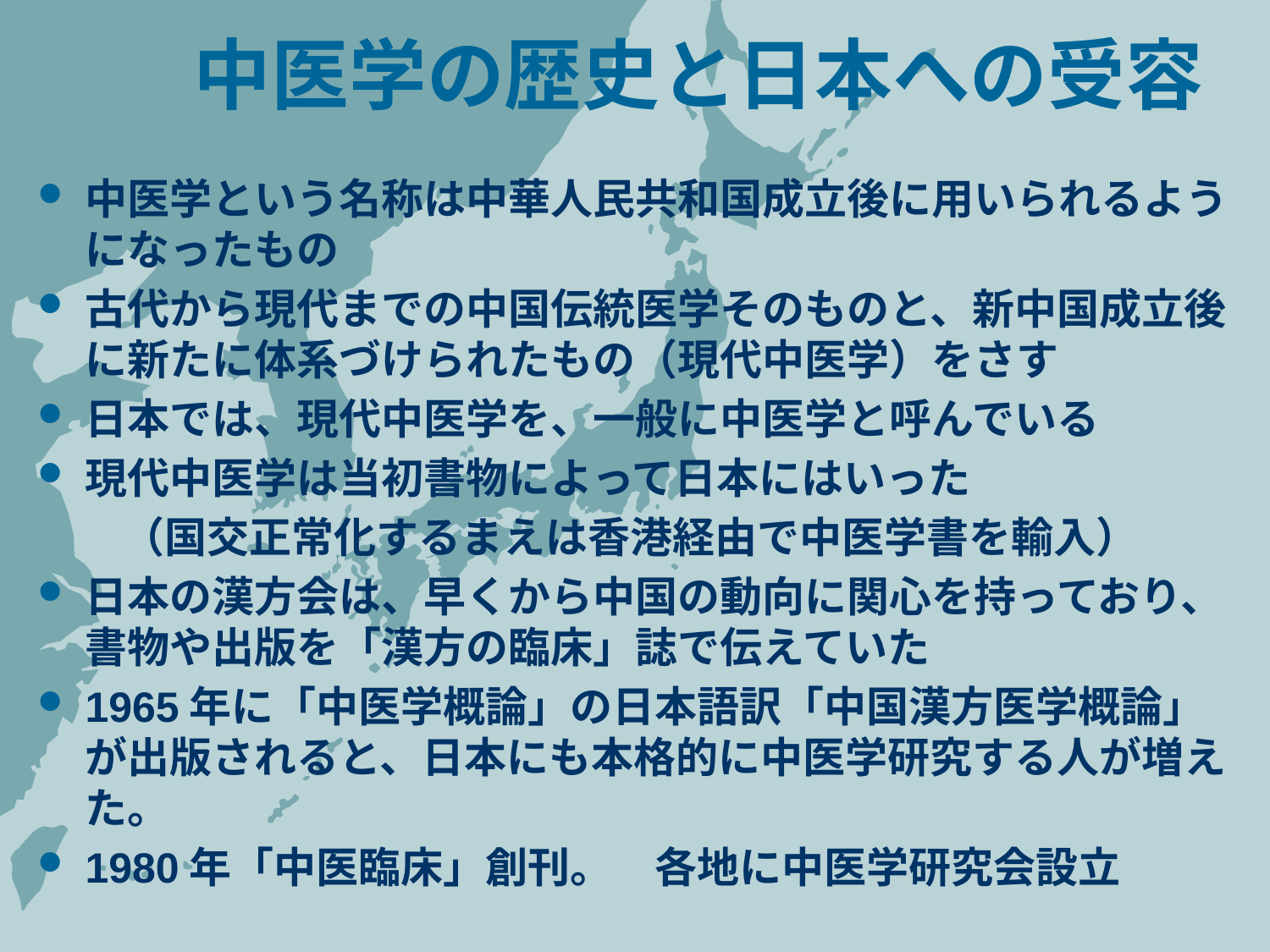

# 中医学の歴史と日本への受容
中医学という名称は中華人民共和国成立後に用いられるようになったもの
古代から現代までの中国伝統医学そのものと、新中国成立後に新たに体系づけられたもの（現代中医学）をさす
日本では、現代中医学を、一般に中医学と呼んでいる
現代中医学は当初書物によって日本にはいった
　　（国交正常化するまえは香港経由で中医学書を輸入）
日本の漢方会は、早くから中国の動向に関心を持っており、書物や出版を「漢方の臨床」誌で伝えていた
1965年に「中医学概論」の日本語訳「中国漢方医学概論」が出版されると、日本にも本格的に中医学研究する人が増えた。
1980年「中医臨床」創刊。　各地に中医学研究会設立